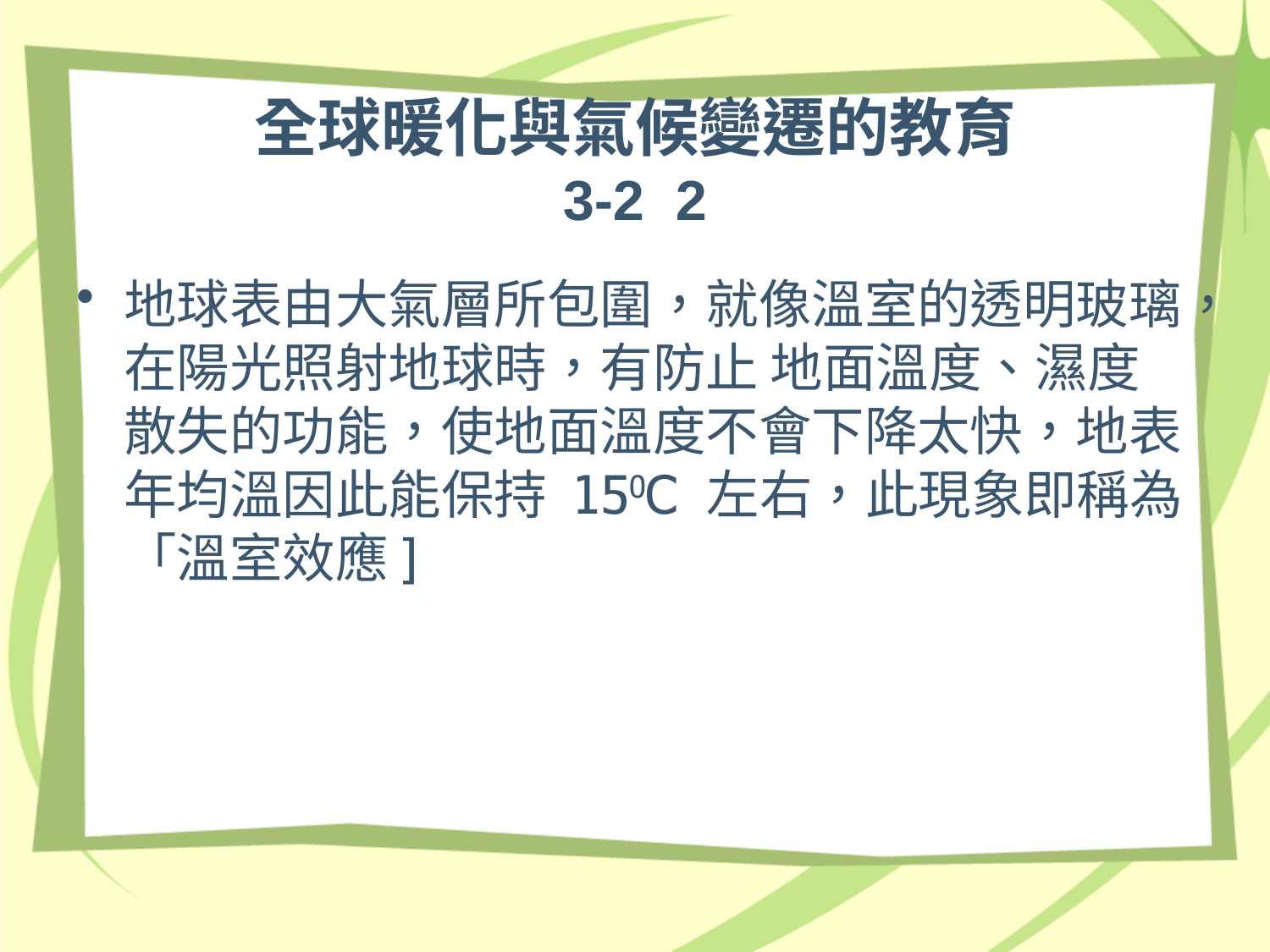

# 全球暖化與氣候變遷的教育 3-2  2
地球表由大氣層所包圍，就像溫室的透明玻璃，在陽光照射地球時，有防止 地面溫度、濕度散失的功能，使地面溫度不會下降太快，地表年均溫因此能保持 150C 左右，此現象即稱為「溫室效應]